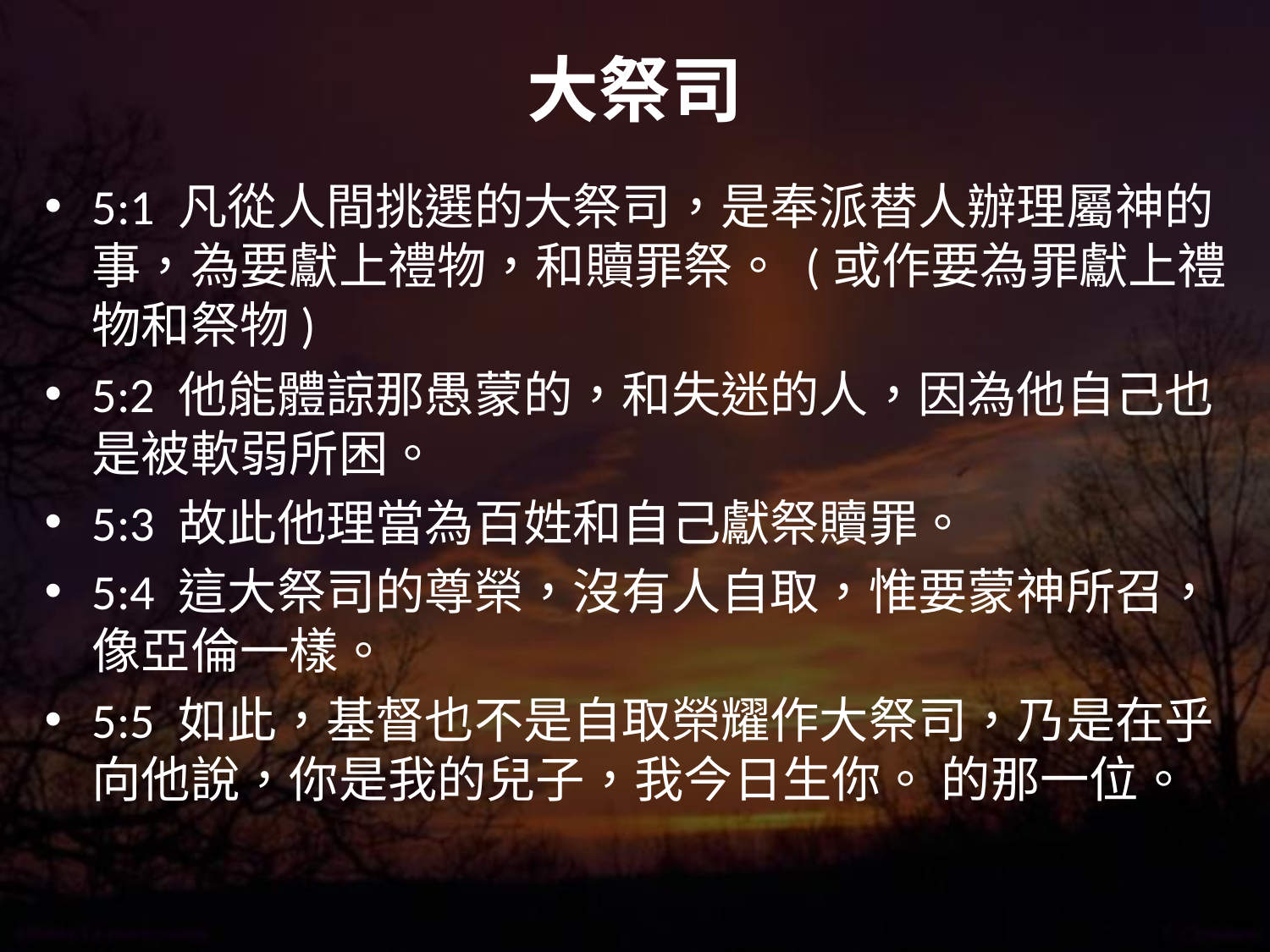

# 大祭司
5:1 凡從人間挑選的大祭司，是奉派替人辦理屬神的事，為要獻上禮物，和贖罪祭。 (或作要為罪獻上禮物和祭物)
5:2 他能體諒那愚蒙的，和失迷的人，因為他自己也是被軟弱所困。
5:3 故此他理當為百姓和自己獻祭贖罪。
5:4 這大祭司的尊榮，沒有人自取，惟要蒙神所召，像亞倫一樣。
5:5 如此，基督也不是自取榮耀作大祭司，乃是在乎向他說，你是我的兒子，我今日生你。 的那一位。